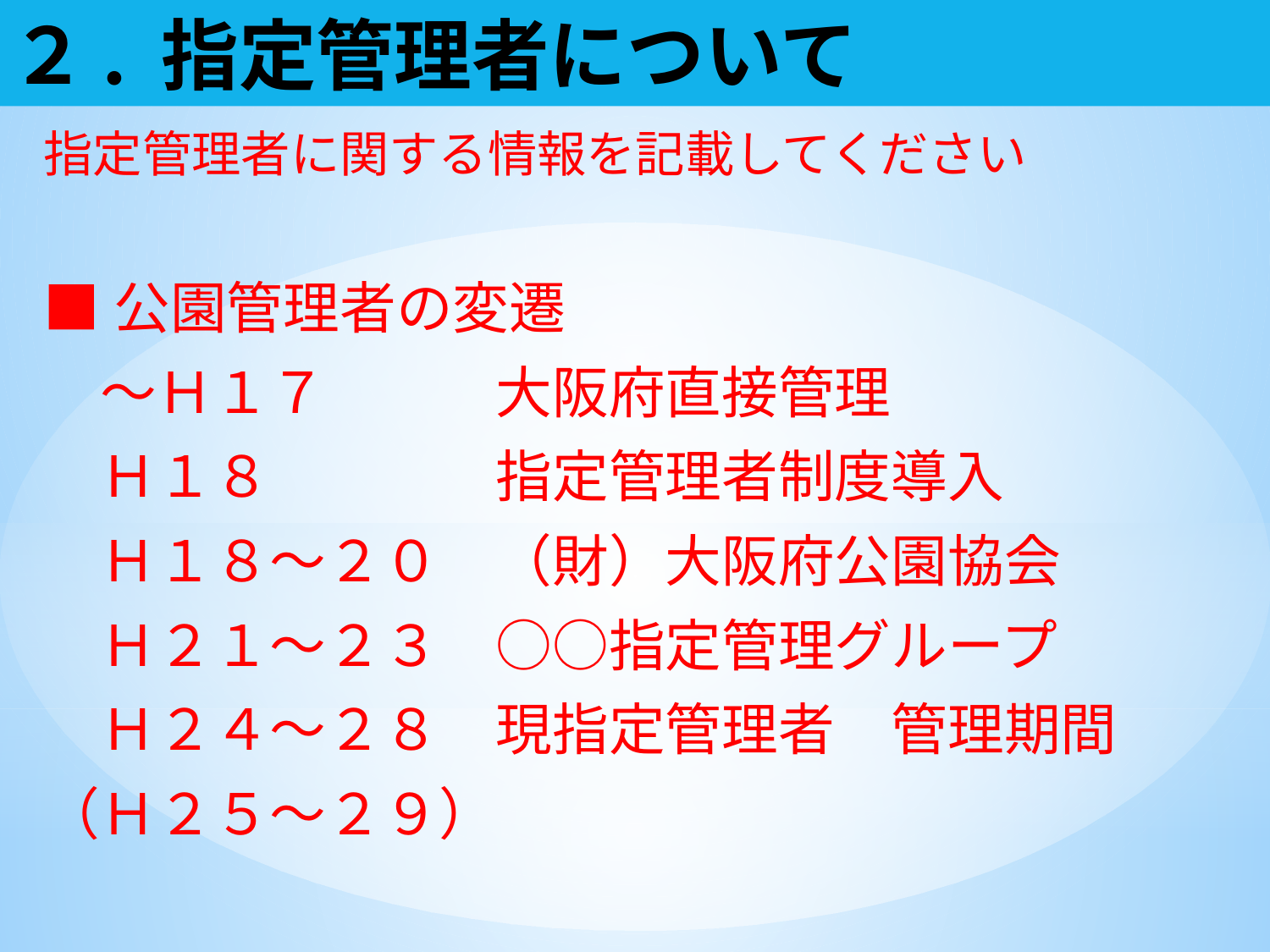

# ２. 指定管理者について
指定管理者に関する情報を記載してください

■公園管理者の変遷
　～Ｈ１７　　　大阪府直接管理
　Ｈ１８　　　　指定管理者制度導入
　Ｈ１８～２０　（財）大阪府公園協会
　Ｈ２１～２３　○○指定管理グループ
　Ｈ２４～２８　現指定管理者　管理期間
（Ｈ２５～２９）